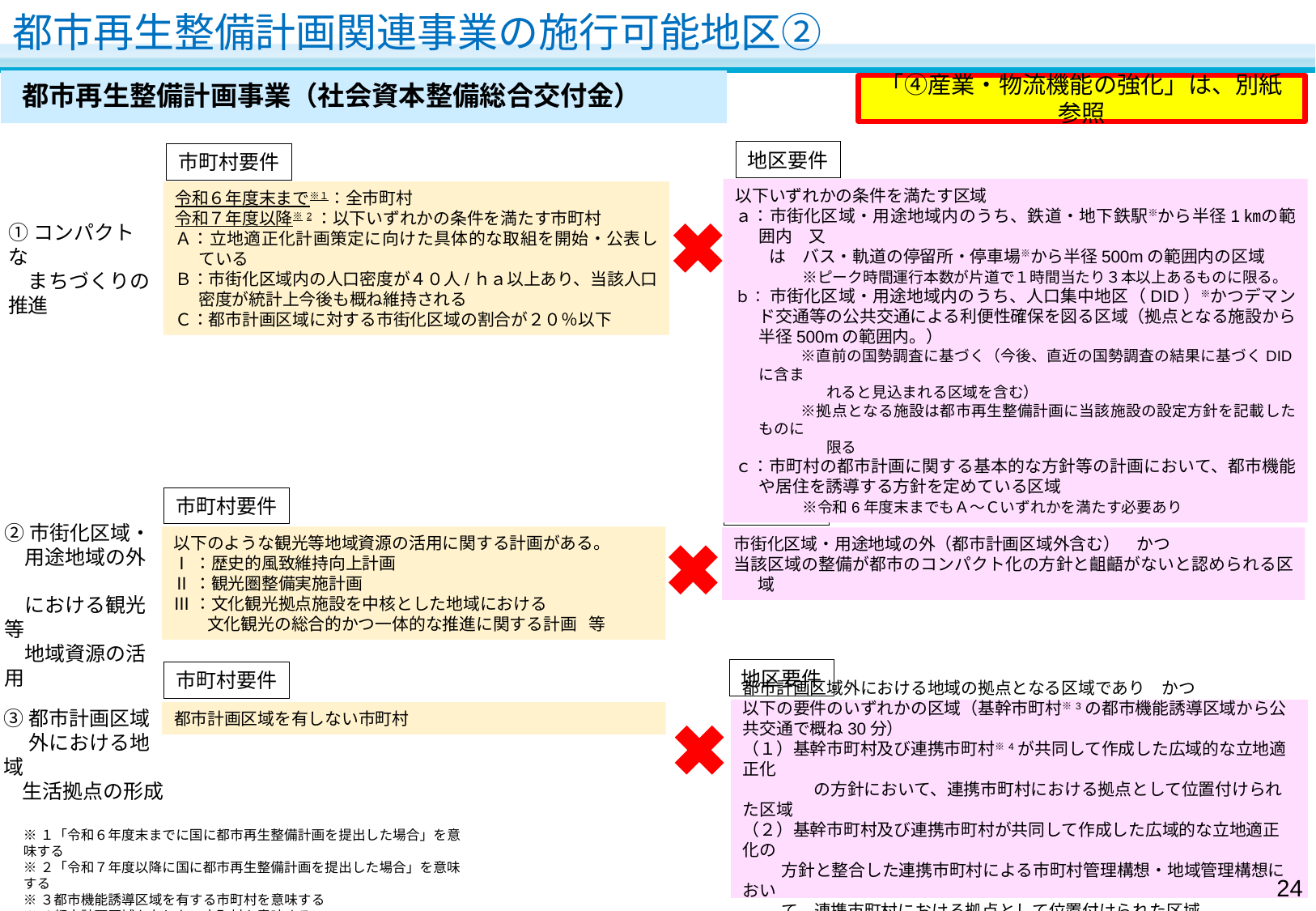

# 都市再生整備計画関連事業の施行可能地区②

都市再生整備計画事業（社会資本整備総合交付金）
「④産業・物流機能の強化」は、別紙参照
地区要件
市町村要件
以下いずれかの条件を満たす区域
ａ：市街化区域・用途地域内のうち、鉄道・地下鉄駅※から半径1㎞の範囲内　又
　　は　バス・軌道の停留所・停車場※から半径500mの範囲内の区域
　　　　※ピーク時間運行本数が片道で１時間当たり３本以上あるものに限る。
ｂ： 市街化区域・用途地域内のうち、人口集中地区（DID）※かつデマンド交通等の公共交通による利便性確保を図る区域（拠点となる施設から半径500mの範囲内。）
　　　　 ※直前の国勢調査に基づく（今後、直近の国勢調査の結果に基づくDIDに含ま
　　　　　　れると見込まれる区域を含む）
　　　　 ※拠点となる施設は都市再生整備計画に当該施設の設定方針を記載したものに
　　　　　　限る
ｃ：市町村の都市計画に関する基本的な方針等の計画において、都市機能や居住を誘導する方針を定めている区域
　　　　※令和6年度末までもＡ～Ｃいずれかを満たす必要あり
令和６年度末まで※１：全市町村
令和７年度以降※2：以下いずれかの条件を満たす市町村
Ａ：立地適正化計画策定に向けた具体的な取組を開始・公表している
Ｂ：市街化区域内の人口密度が４０人/ｈａ以上あり、当該人口密度が統計上今後も概ね維持される
Ｃ：都市計画区域に対する市街化区域の割合が２０％以下

①コンパクトな
　まちづくりの推進
市町村要件
地区要件
②市街化区域・
　用途地域の外
　における観光等
　地域資源の活用
以下のような観光等地域資源の活用に関する計画がある。
Ⅰ：歴史的風致維持向上計画
Ⅱ：観光圏整備実施計画
Ⅲ：文化観光拠点施設を中核とした地域における
　　文化観光の総合的かつ一体的な推進に関する計画   等
市街化区域・用途地域の外（都市計画区域外含む）　かつ
当該区域の整備が都市のコンパクト化の方針と齟齬がないと認められる区域

地区要件
市町村要件
都市計画区域外における地域の拠点となる区域であり　かつ
以下の要件のいずれかの区域（基幹市町村※3の都市機能誘導区域から公共交通で概ね30分）
（１）基幹市町村及び連携市町村※4が共同して作成した広域的な立地適正化
　　　　 の方針において、連携市町村における拠点として位置付けられた区域
（２）基幹市町村及び連携市町村が共同して作成した広域的な立地適正化の
         方針と整合した連携市町村による市町村管理構想・地域管理構想におい
         て、連携市町村における拠点として位置付けられた区域
③都市計画区域
　 外における地域
   生活拠点の形成
都市計画区域を有しない市町村

24
※１「令和６年度末までに国に都市再生整備計画を提出した場合」を意味する
※２「令和７年度以降に国に都市再生整備計画を提出した場合」を意味する
※３都市機能誘導区域を有する市町村を意味する
※４都市計画区域を有しない市町村を意味する
24